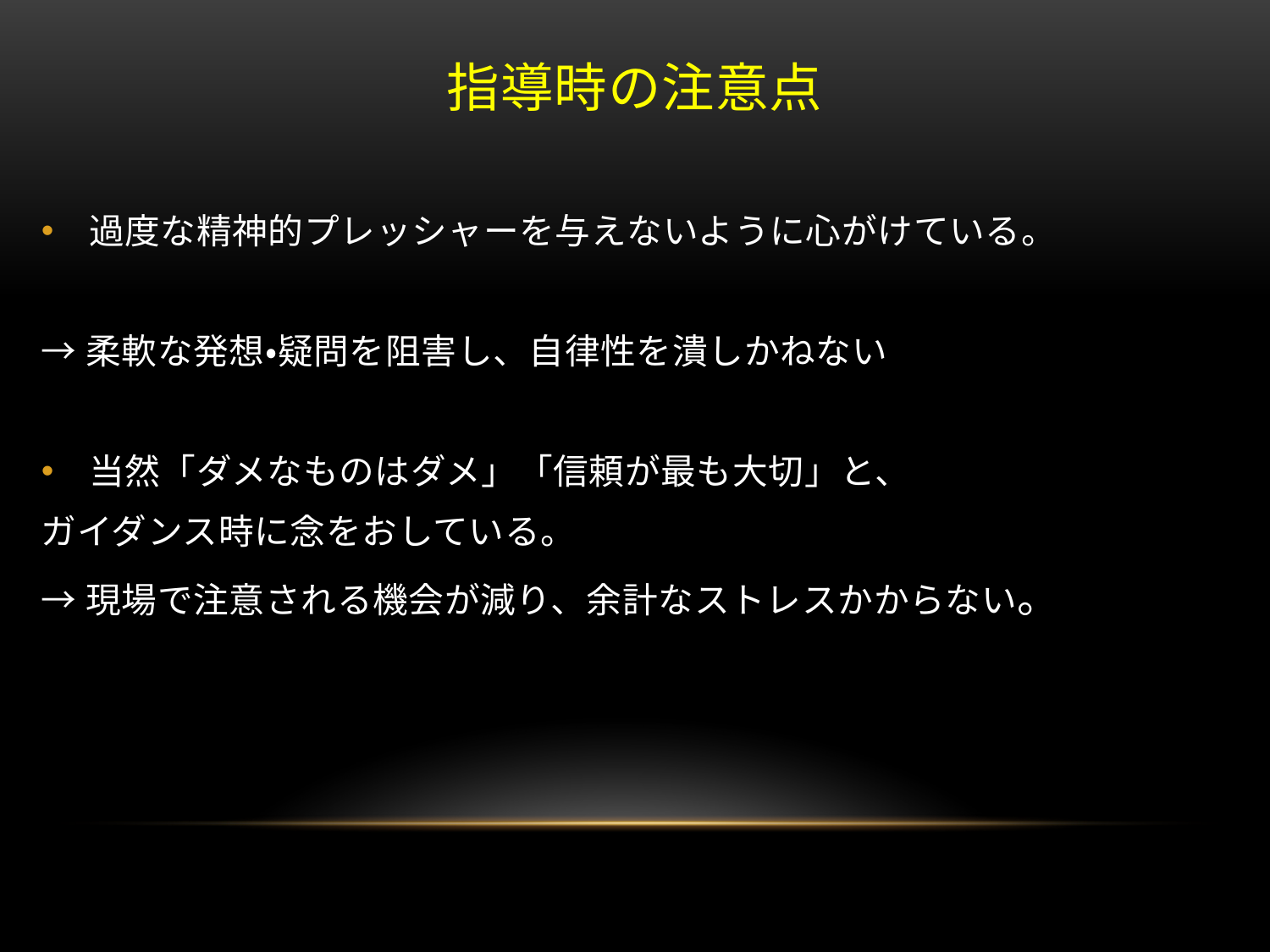

# 指導時の注意点
過度な精神的プレッシャーを与えないように心がけている。

→柔軟な発想・疑問を阻害し、自律性を潰しかねない

当然「ダメなものはダメ」「信頼が最も大切」と、
ガイダンス時に念をおしている。
→現場で注意される機会が減り、余計なストレスかからない。